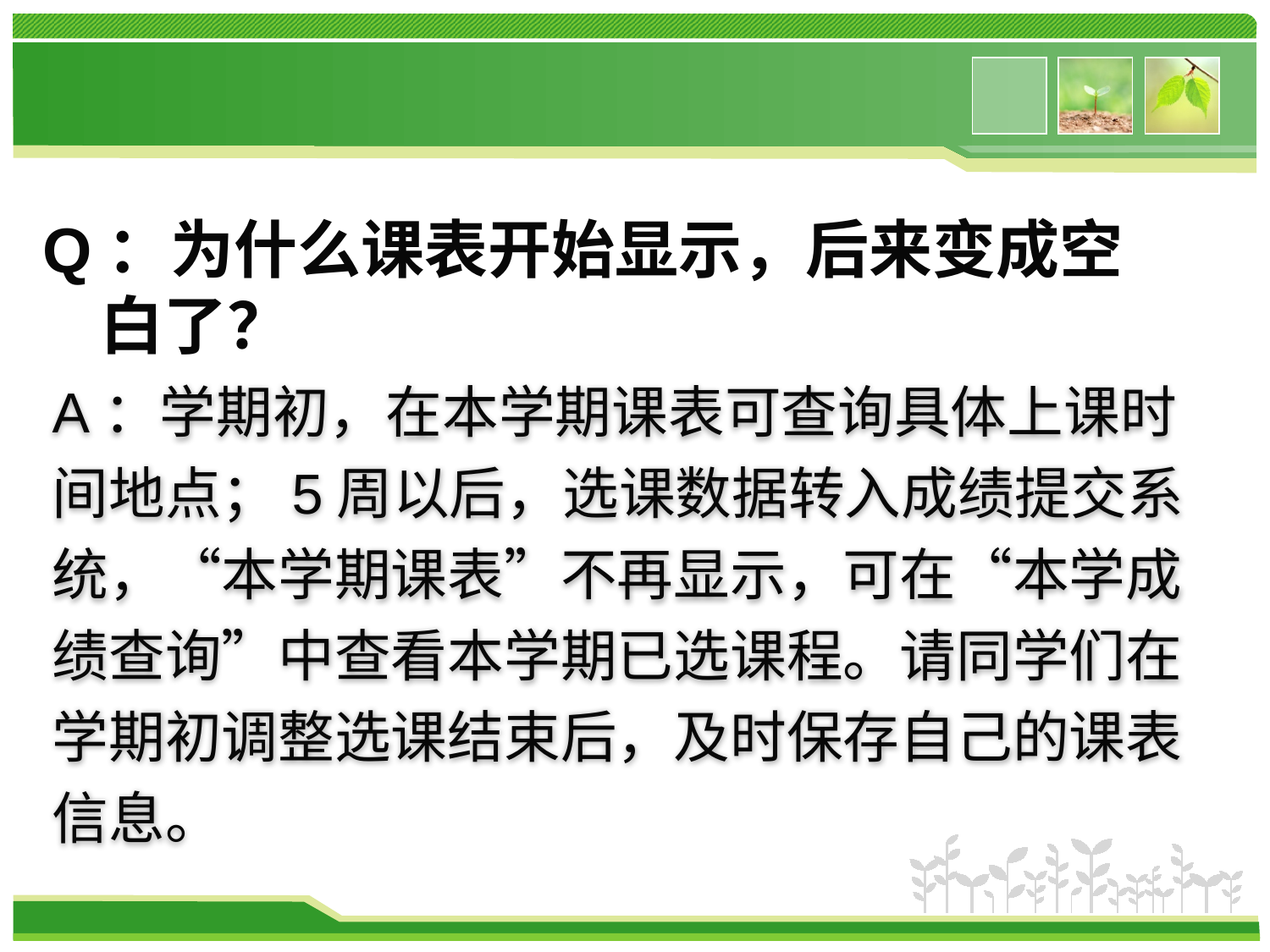

Q：为什么课表开始显示，后来变成空
   白了？
A：学期初，在本学期课表可查询具体上课时间地点；5周以后，选课数据转入成绩提交系统，“本学期课表”不再显示，可在“本学成绩查询”中查看本学期已选课程。请同学们在学期初调整选课结束后，及时保存自己的课表信息。